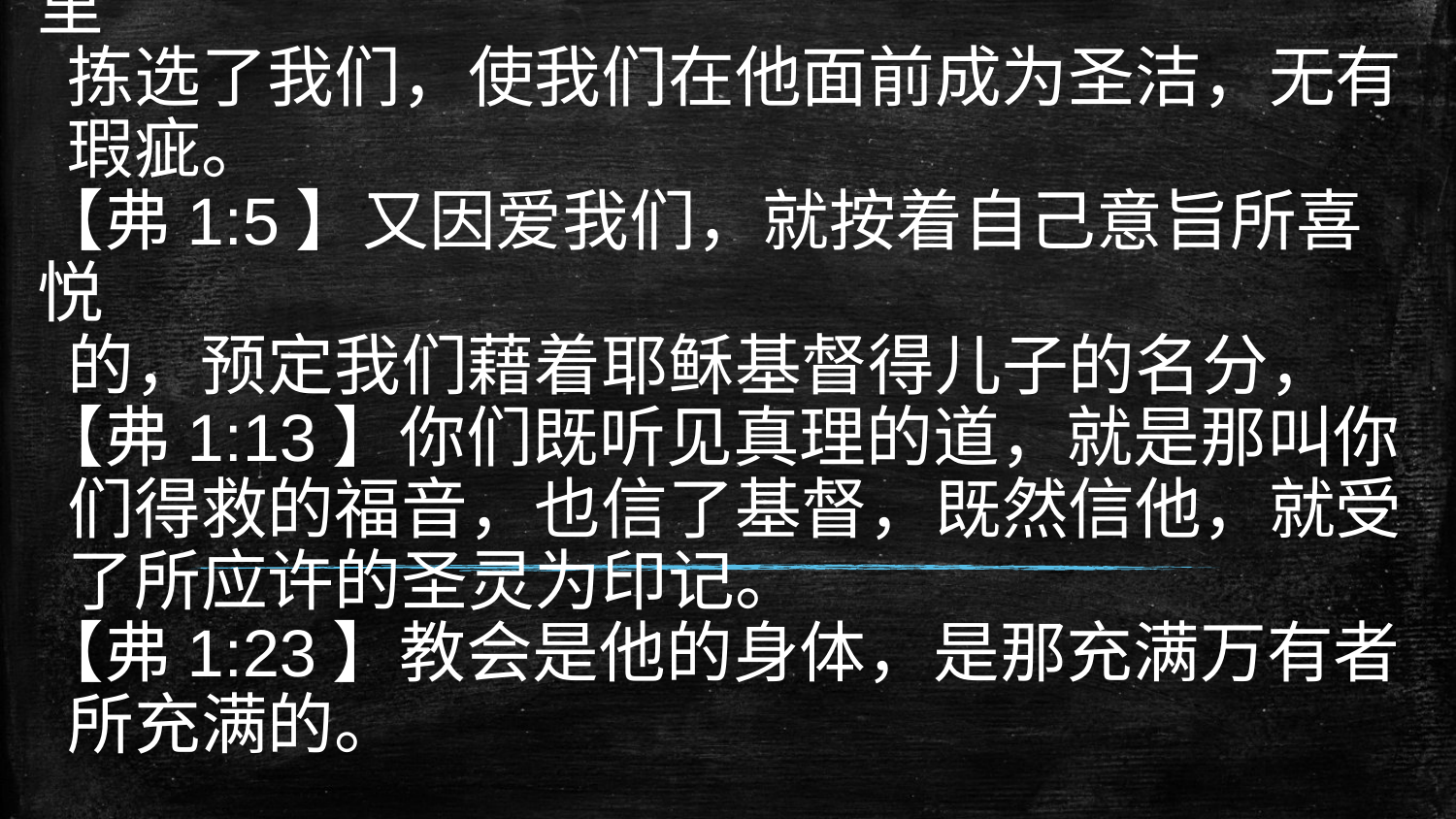

# 【弗1:4】就如　神从创立世界以前，在基督里 拣选了我们，使我们在他面前成为圣洁，无有 瑕疵。 【弗1:5】又因爱我们，就按着自己意旨所喜悦 的，预定我们藉着耶稣基督得儿子的名分， 【弗1:13】你们既听见真理的道，就是那叫你 们得救的福音，也信了基督，既然信他，就受 了所应许的圣灵为印记。 【弗1:23】教会是他的身体，是那充满万有者 所充满的。